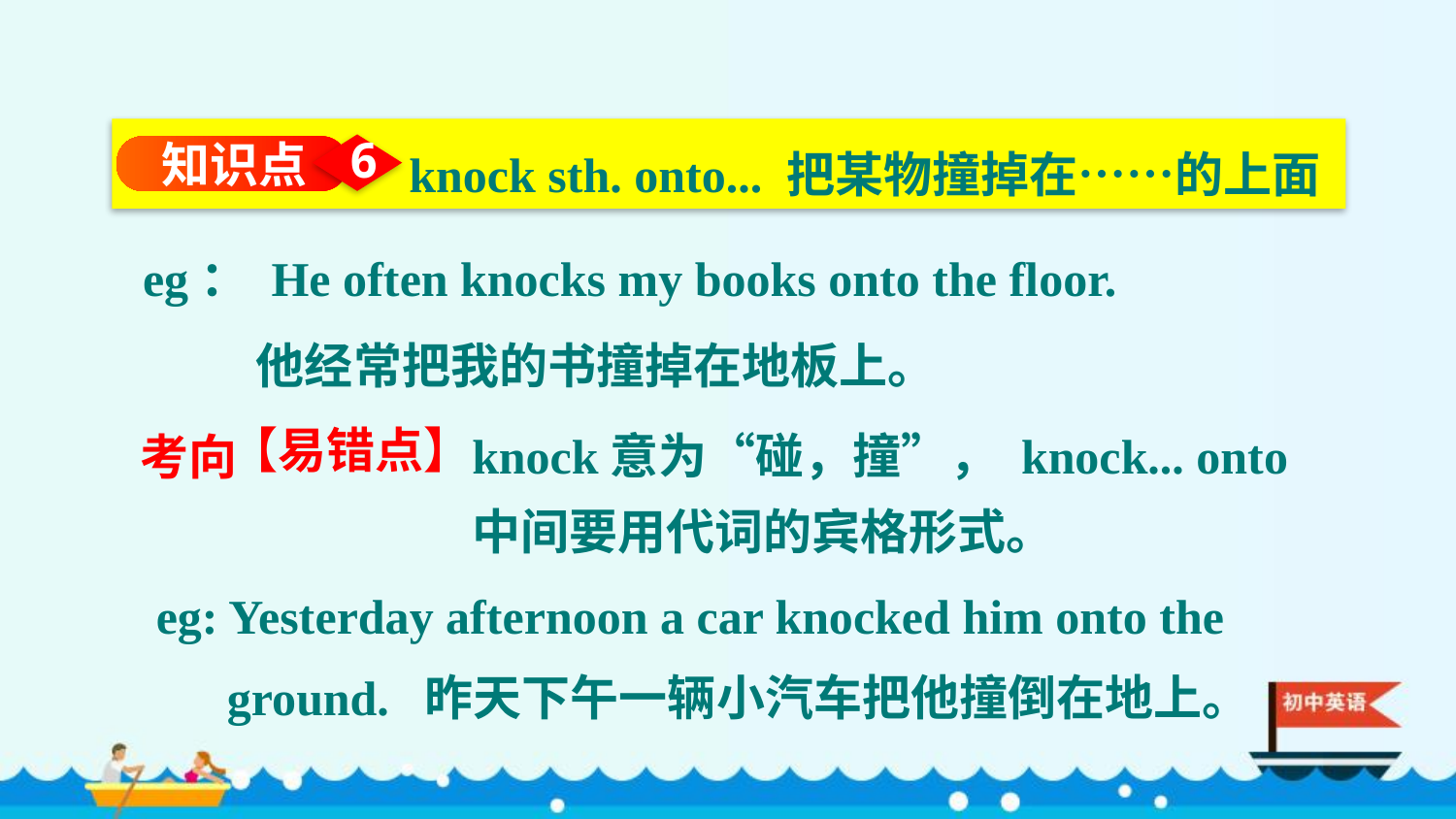

knock sth. onto... 把某物撞掉在……的上面
知识点
6

eg： He often knocks my books onto the floor.
他经常把我的书撞掉在地板上。
knock意为“碰，撞”， knock... onto中间要用代词的宾格形式。
考向
【易错点】
eg: Yesterday afternoon a car knocked him onto the ground.  昨天下午一辆小汽车把他撞倒在地上。